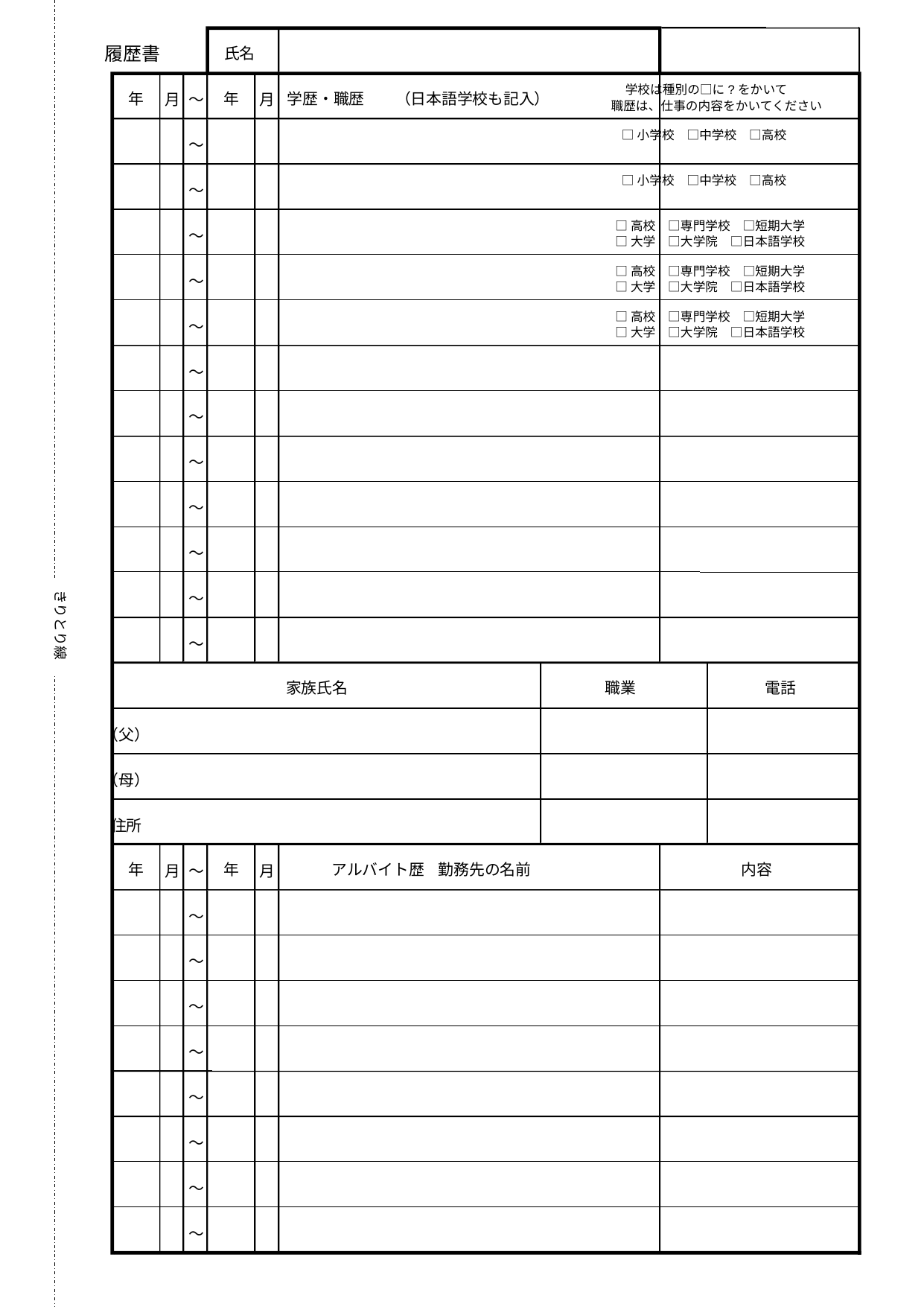

履歴書
氏名

学校は種別の□に?をかいて
年
年
学歴・職歴　　（日本語学校も記入）
月
～
月
職歴は、仕事の内容をかいてください

□小学校　□中学校　□高校
～

□小学校　□中学校　□高校
～

□高校　□専門学校　□短期大学
～
□大学　□大学院　□日本語学校

□高校　□専門学校　□短期大学
～
□大学　□大学院　□日本語学校

□高校　□専門学校　□短期大学
～
□大学　□大学院　□日本語学校

～

～

～

～

～

～

～

家族氏名
職業
電話

（父）

（母）

住所

年
年
アルバイト歴    勤務先の名前
内容
月
～
月

～

～

～

～

～

～

～

～

きりとり線